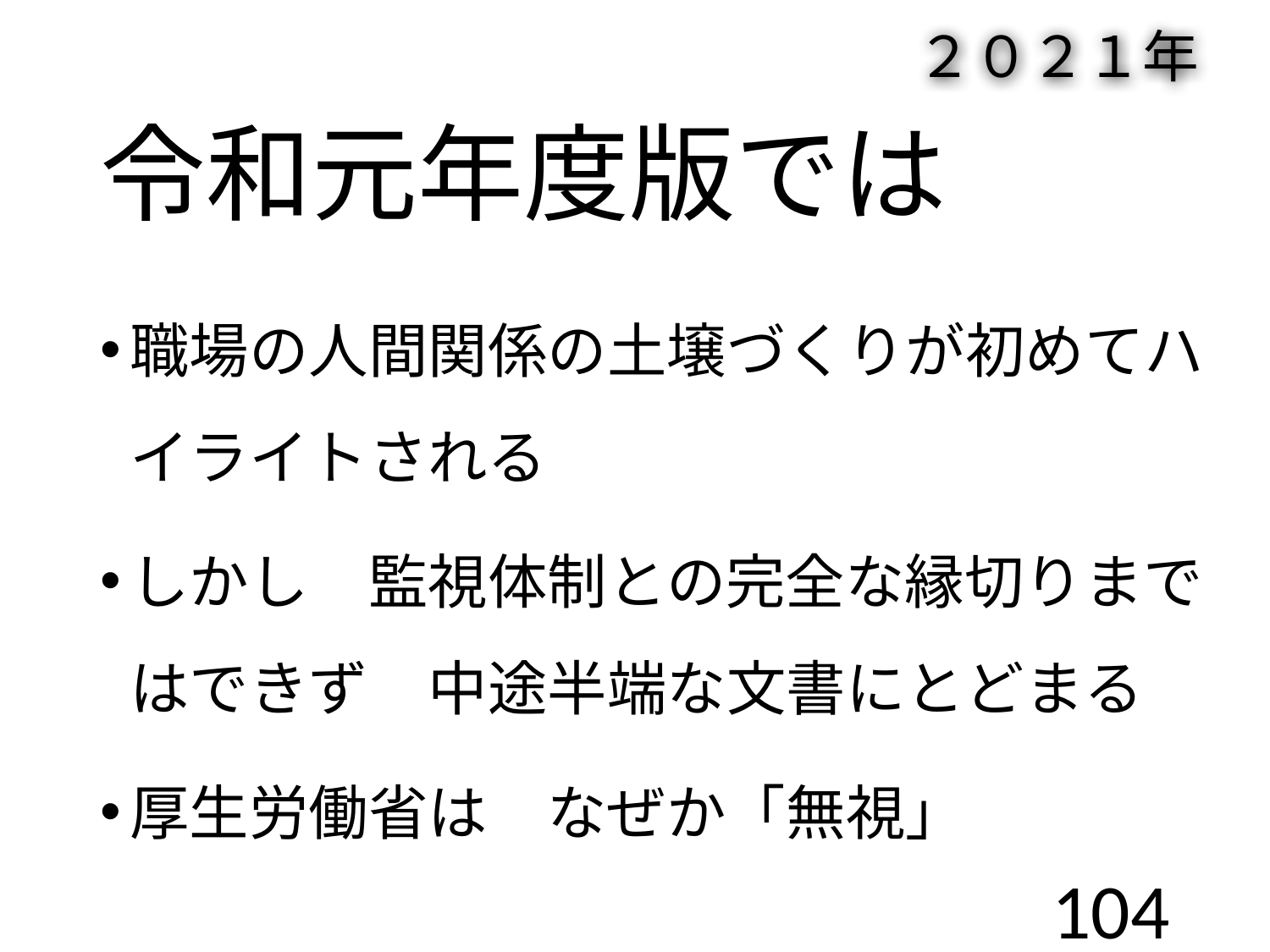

２０２１年
# 令和元年度版では
職場の人間関係の土壌づくりが初めてハイライトされる
しかし　監視体制との完全な縁切りまではできず　中途半端な文書にとどまる
厚生労働省は　なぜか「無視」

104